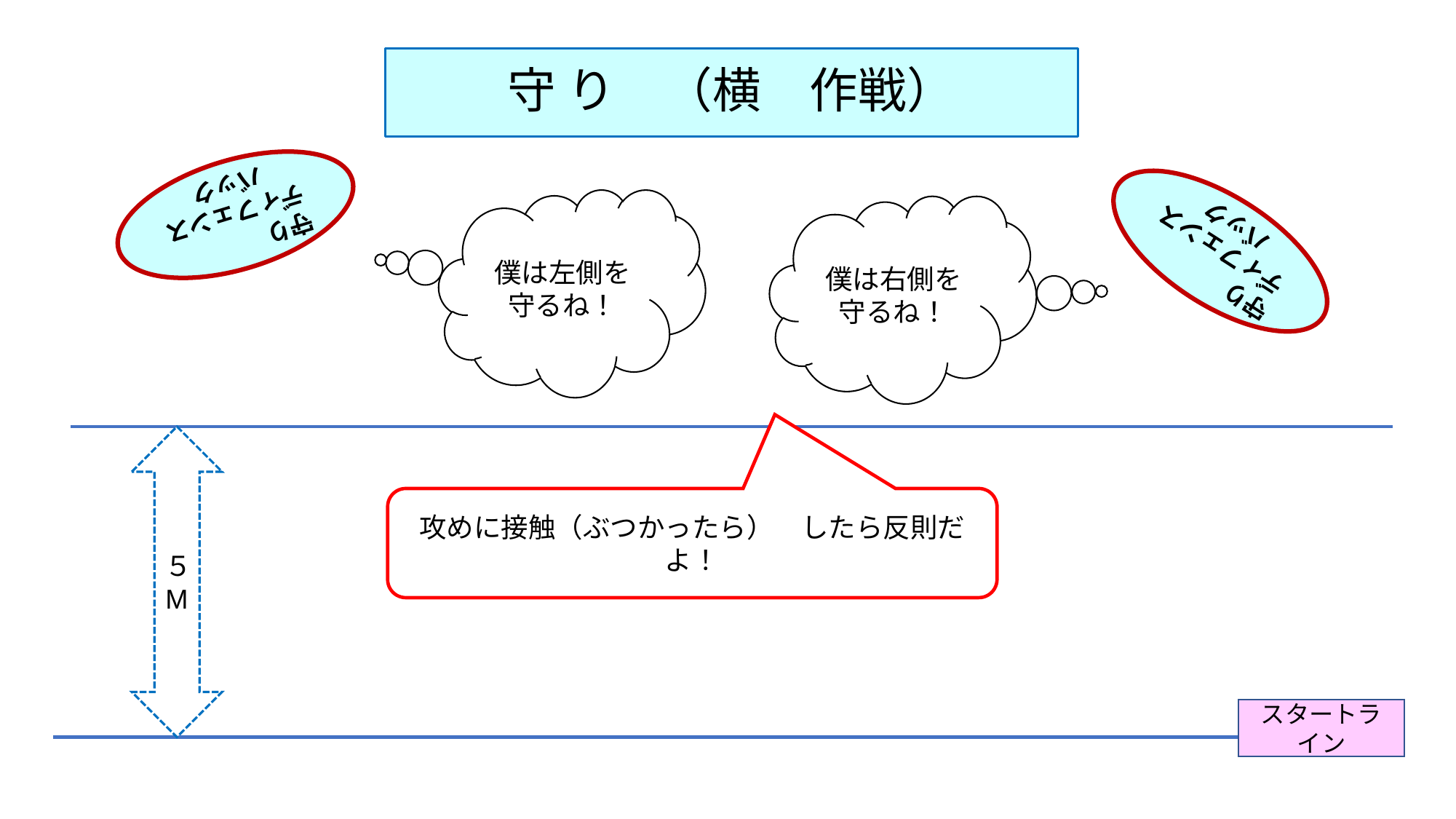

# 守 り　（横　作戦）
守り　　　　ディフェンスバック
僕は左側を守るね！
僕は右側を守るね！
守り　　　　ディフェンスバック
５M
攻めに接触（ぶつかったら）　したら反則だよ！
スタートライン